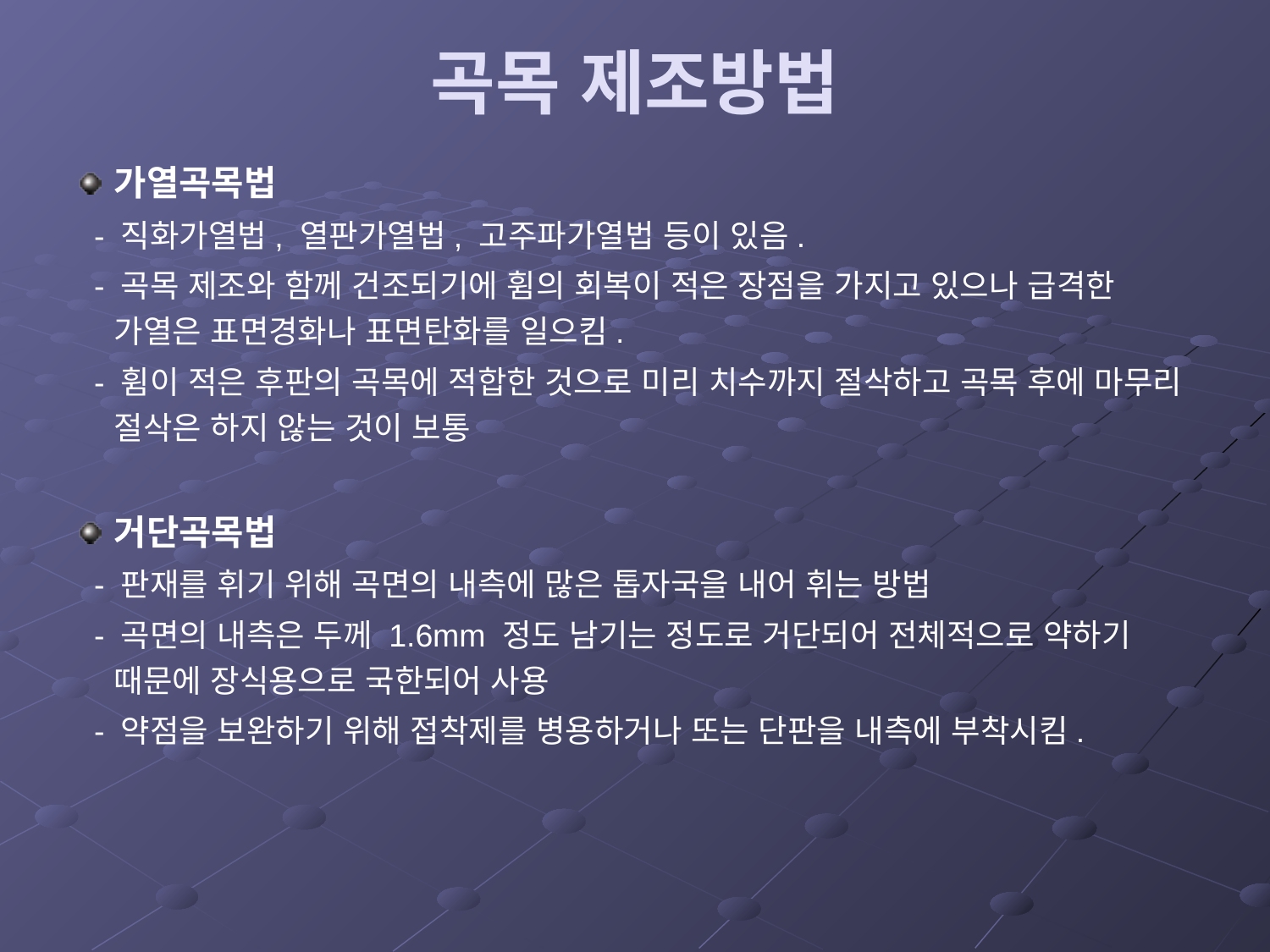

# 곡목 제조방법
가열곡목법
  - 직화가열법, 열판가열법, 고주파가열법 등이 있음.
  - 곡목 제조와 함께 건조되기에 휨의 회복이 적은 장점을 가지고 있으나 급격한 가열은 표면경화나 표면탄화를 일으킴.
  - 휨이 적은 후판의 곡목에 적합한 것으로 미리 치수까지 절삭하고 곡목 후에 마무리 절삭은 하지 않는 것이 보통

거단곡목법
  - 판재를 휘기 위해 곡면의 내측에 많은 톱자국을 내어 휘는 방법
  - 곡면의 내측은 두께 1.6mm 정도 남기는 정도로 거단되어 전체적으로 약하기 때문에 장식용으로 국한되어 사용
  - 약점을 보완하기 위해 접착제를 병용하거나 또는 단판을 내측에 부착시킴.